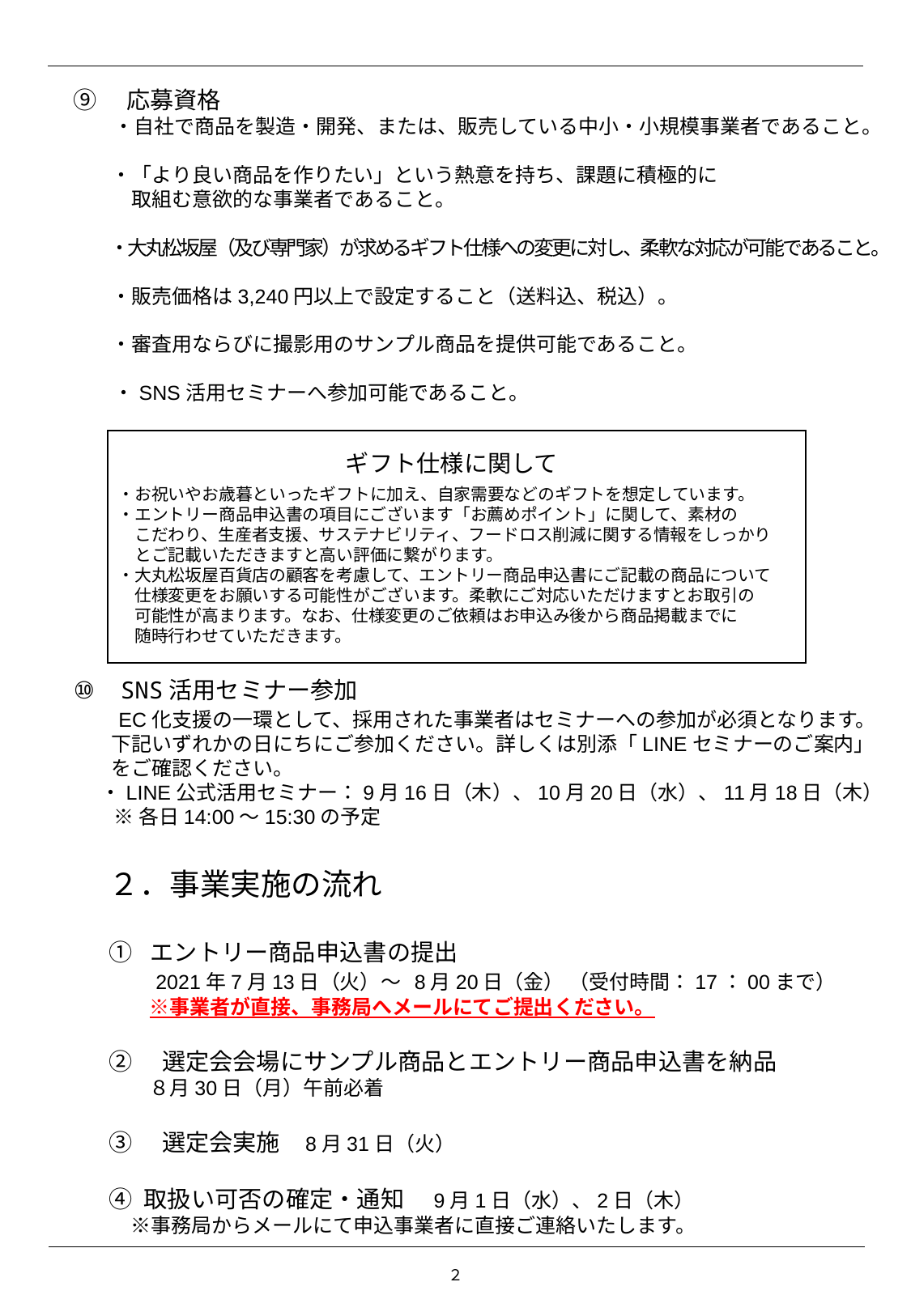

⑨　応募資格
　　・自社で商品を製造・開発、または、販売している中小・小規模事業者であること。

　    ・「より良い商品を作りたい」という熱意を持ち、課題に積極的に
            取組む意欲的な事業者であること。

               ・大丸松坂屋（及び専門家）が求めるギフト仕様への変更に対し、柔軟な対応が可能であること。

　    ・販売価格は3,240円以上で設定すること（送料込、税込）。

　    ・審査用ならびに撮影用のサンプル商品を提供可能であること。

　　・SNS活用セミナーへ参加可能であること。

⑩  SNS活用セミナー参加
　   EC化支援の一環として、採用された事業者はセミナーへの参加が必須となります。
　    下記いずれかの日にちにご参加ください。詳しくは別添「LINEセミナーのご案内」
　    をご確認ください。
                             ・LINE公式活用セミナー：9月16日（木）、10月20日（水）、11月18日（木）
 ※各日14:00～15:30の予定

２．事業実施の流れ

①          エントリー商品申込書の提出
       2021年7月13日（火）～  8月20日（金） （受付時間：17：00まで）
　　※事業者が直接、事務局へメールにてご提出ください。

②　選定会会場にサンプル商品とエントリー商品申込書を納品
　　８月30日（月）午前必着

③　選定会実施　8月31日（火）

④   取扱い可否の確定・通知　9月1日（水）、2日（木）
　　                              ※事務局からメールにて申込事業者に直接ご連絡いたします。

ギフト仕様に関して

 ・お祝いやお歳暮といったギフトに加え、自家需要などのギフトを想定しています。
 ・エントリー商品申込書の項目にございます「お薦めポイント」に関して、素材の
 　こだわり、生産者支援、サステナビリティ、フードロス削減に関する情報をしっかり
 　とご記載いただきますと高い評価に繋がります。
 ・大丸松坂屋百貨店の顧客を考慮して、エントリー商品申込書にご記載の商品について
 　仕様変更をお願いする可能性がございます。柔軟にご対応いただけますとお取引の
 　可能性が高まります。なお、仕様変更のご依頼はお申込み後から商品掲載までに
 　随時行わせていただきます。
２